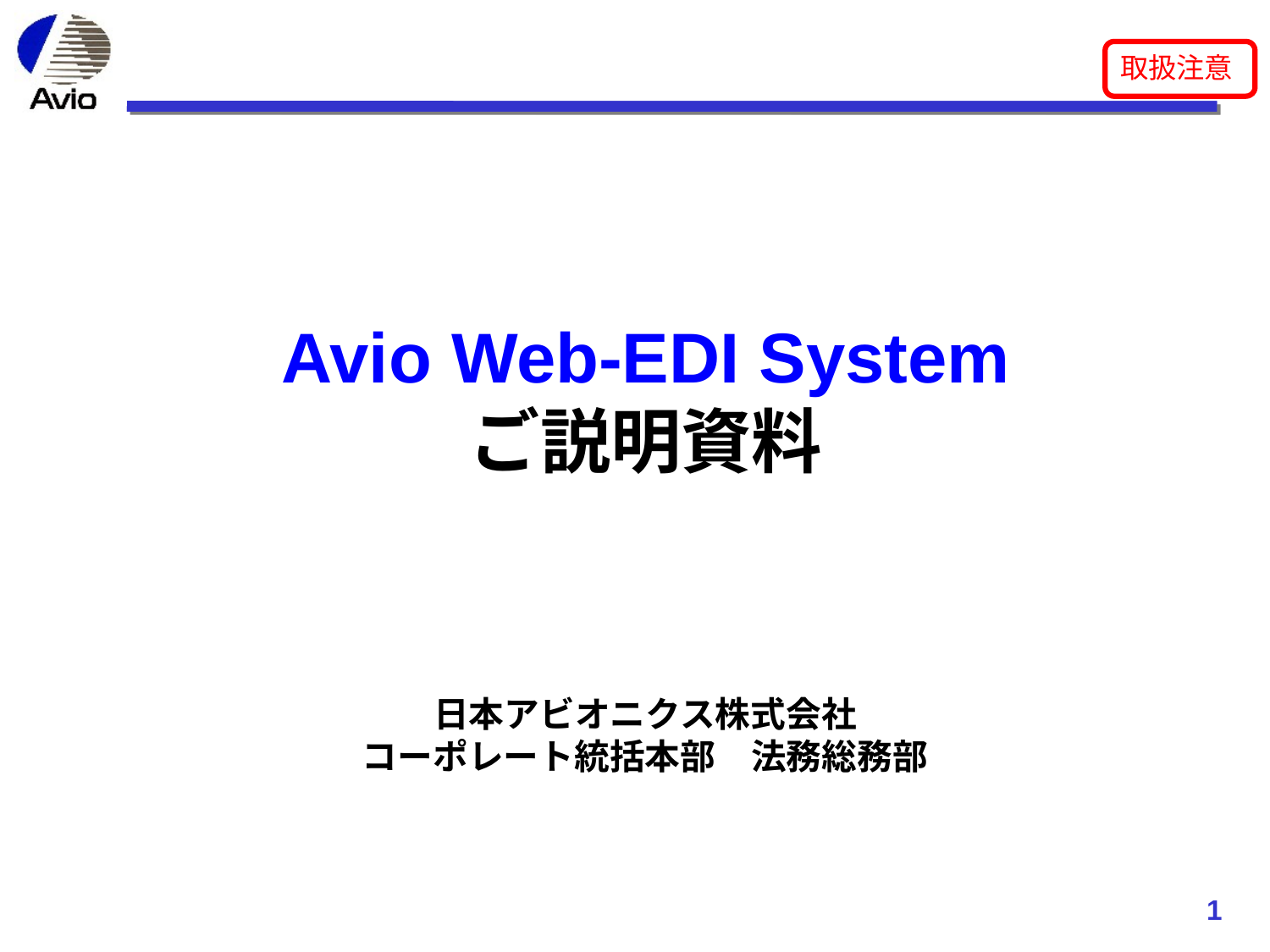

Avio Web-EDI System
ご説明資料
日本アビオニクス株式会社
コーポレート統括本部　法務総務部
1